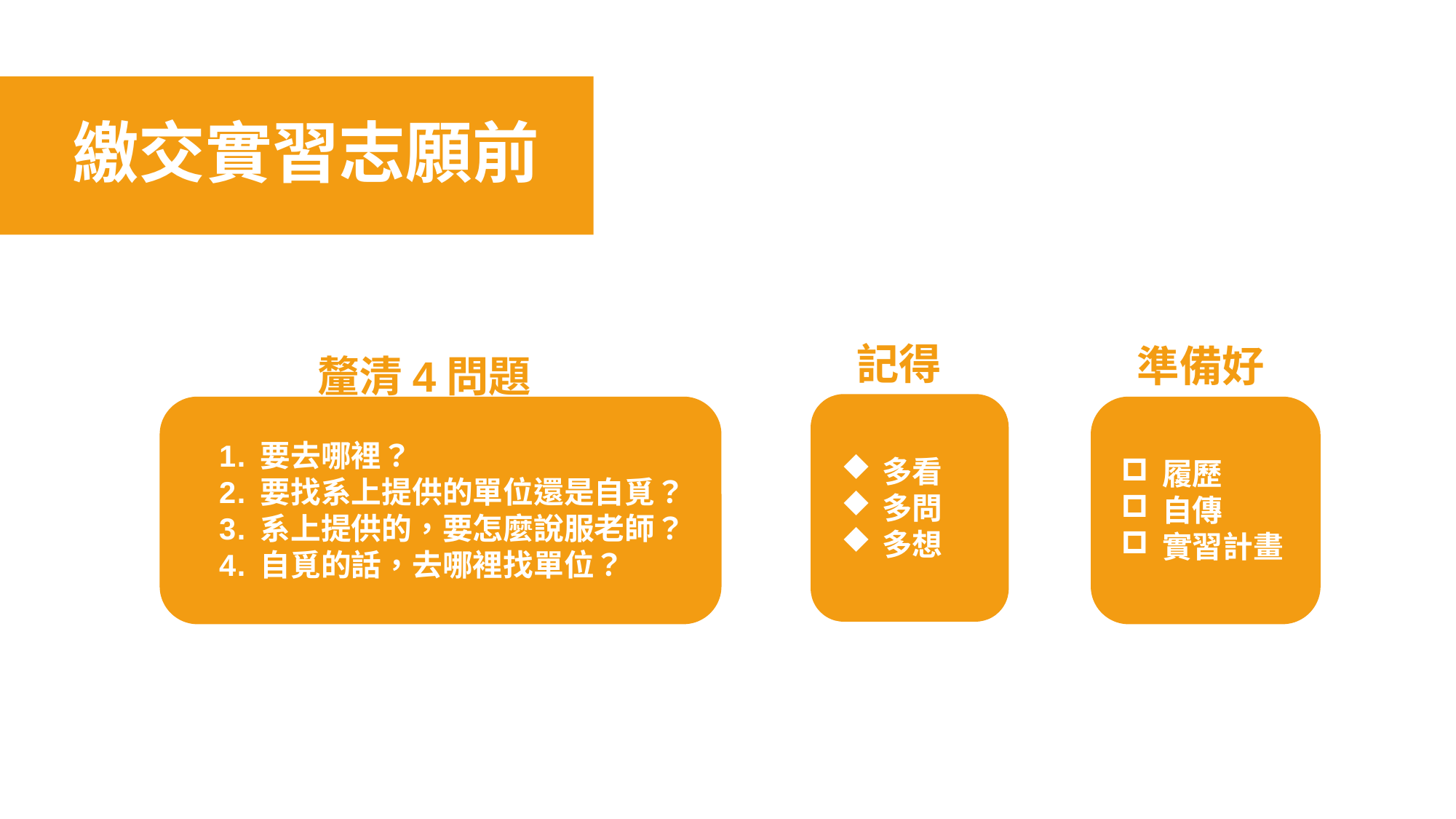

# 繳交實習志願前
記得
準備好
釐清4問題

要去哪裡？
要找系上提供的單位還是自覓？
系上提供的，要怎麼說服老師？
自覓的話，去哪裡找單位？
多看
多問
多想
履歷
自傳
實習計畫